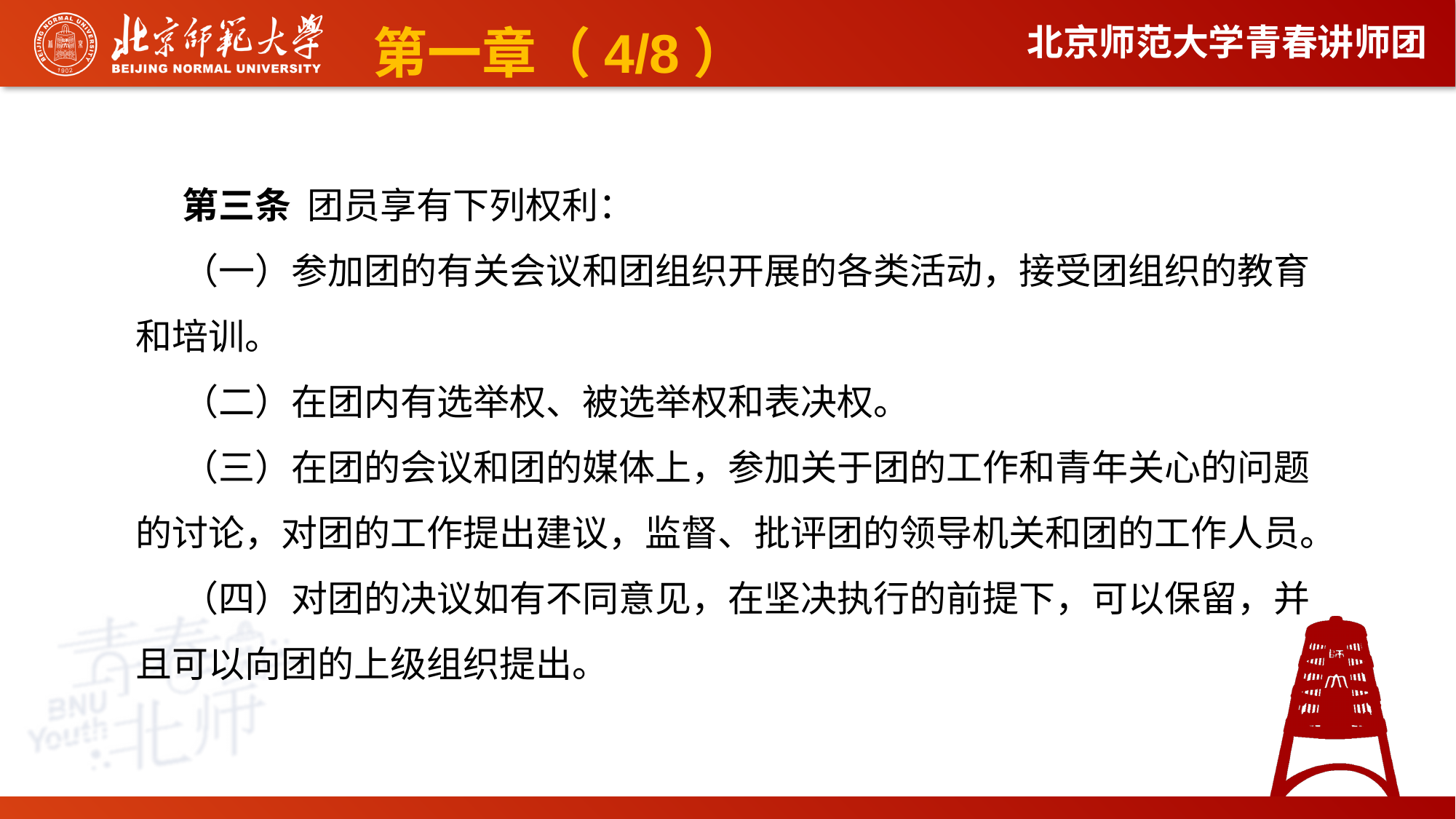

第一章（4/8）

第三条  团员享有下列权利：
（一）参加团的有关会议和团组织开展的各类活动，接受团组织的教育和培训。
（二）在团内有选举权、被选举权和表决权。
（三）在团的会议和团的媒体上，参加关于团的工作和青年关心的问题的讨论，对团的工作提出建议，监督、批评团的领导机关和团的工作人员。
（四）对团的决议如有不同意见，在坚决执行的前提下，可以保留，并且可以向团的上级组织提出。